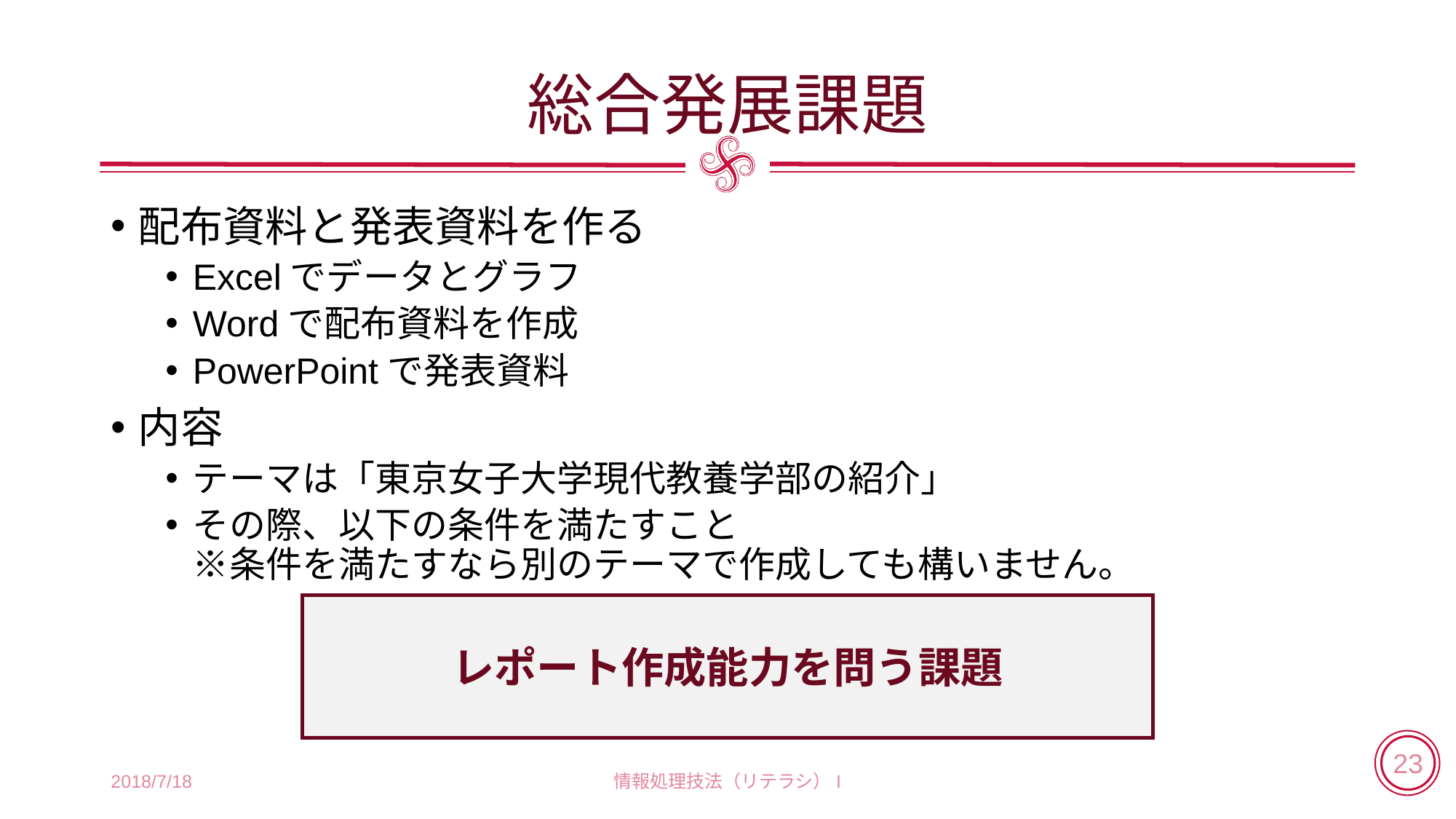

# 総合発展課題
配布資料と発表資料を作る
Excelでデータとグラフ
Wordで配布資料を作成
PowerPointで発表資料
内容
テーマは「東京女子大学現代教養学部の紹介」
その際、以下の条件を満たすこと
※条件を満たすなら別のテーマで作成しても構いません。

レポート作成能力を問う課題
2018/7/18
情報処理技法（リテラシ）I